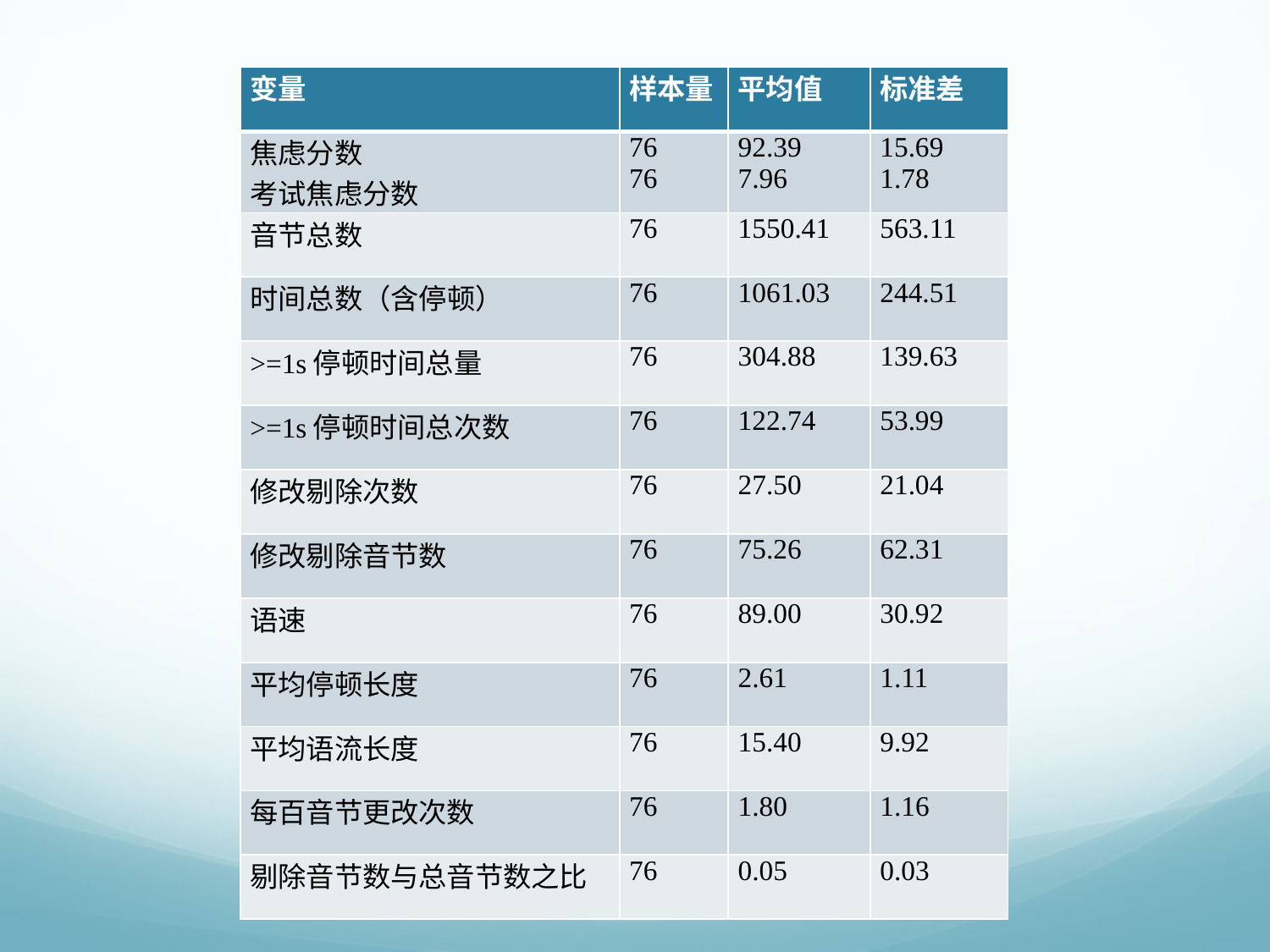

| 变量 | 样本量 | 平均值 | 标准差 |
| --- | --- | --- | --- |
| 焦虑分数 考试焦虑分数 | 76 76 | 92.39 7.96 | 15.69 1.78 |
| 音节总数 | 76 | 1550.41 | 563.11 |
| 时间总数（含停顿） | 76 | 1061.03 | 244.51 |
| >=1s停顿时间总量 | 76 | 304.88 | 139.63 |
| >=1s停顿时间总次数 | 76 | 122.74 | 53.99 |
| 修改剔除次数 | 76 | 27.50 | 21.04 |
| 修改剔除音节数 | 76 | 75.26 | 62.31 |
| 语速 | 76 | 89.00 | 30.92 |
| 平均停顿长度 | 76 | 2.61 | 1.11 |
| 平均语流长度 | 76 | 15.40 | 9.92 |
| 每百音节更改次数 | 76 | 1.80 | 1.16 |
| 剔除音节数与总音节数之比 | 76 | 0.05 | 0.03 |